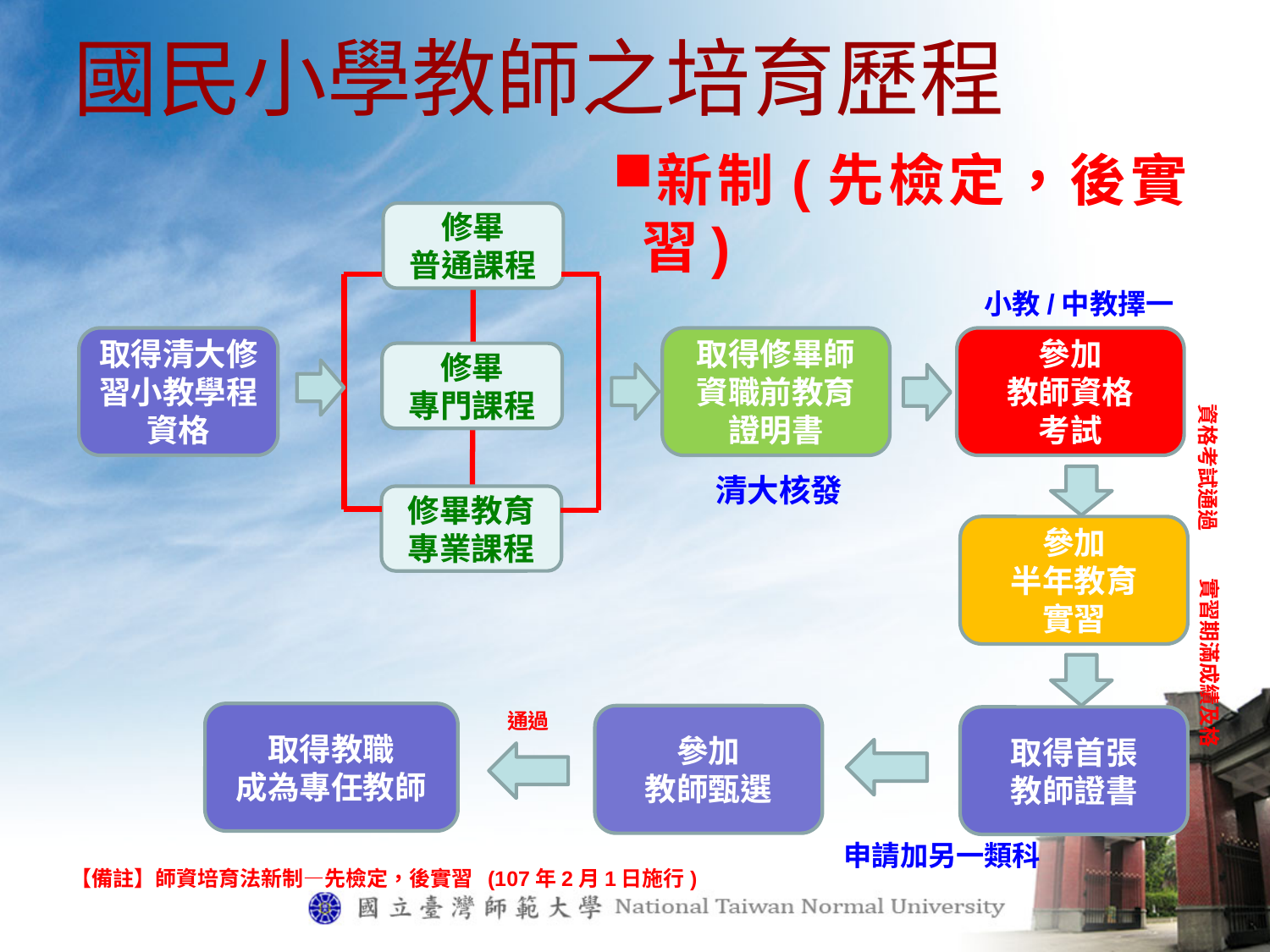

# 國民小學教師之培育歷程
新制(先檢定，後實習)
修畢
普通課程
取得清大修習小教學程資格
取得修畢師資職前教育
證明書
參加
教師資格
考試
修畢
專門課程

資格考試通過

修畢教育專業課程
參加
半年教育
實習
實習期滿成績及格

通過
取得教職
成為專任教師
參加
教師甄選
取得首張
教師證書

小教/中教擇一
清大核發
申請加另一類科
【備註】師資培育法新制—先檢定，後實習  (107年2月1日施行)